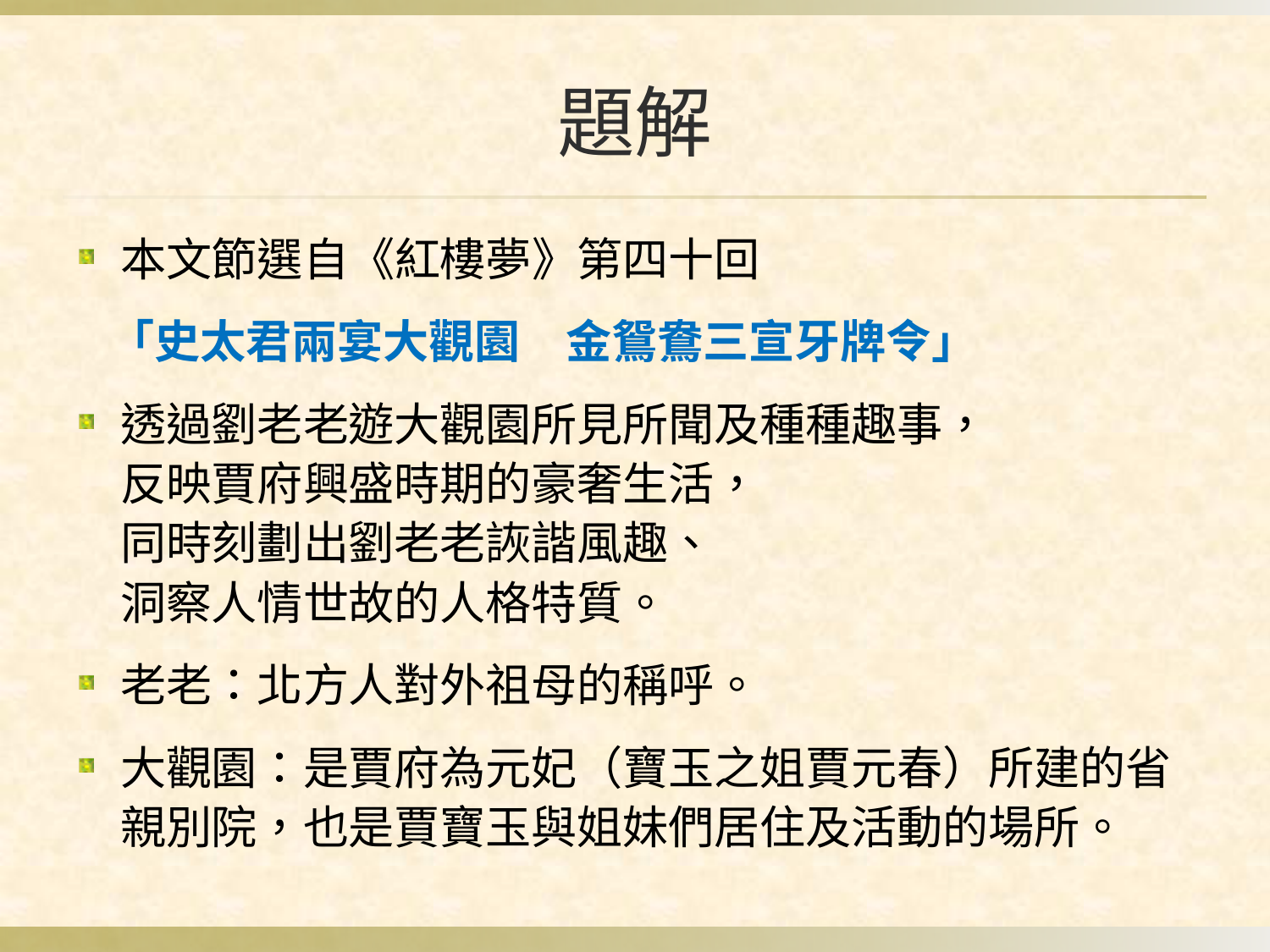

# 題解
本文節選自《紅樓夢》第四十回
  「史太君兩宴大觀園　金鴛鴦三宣牙牌令」
透過劉老老遊大觀園所見所聞及種種趣事，
反映賈府興盛時期的豪奢生活，
同時刻劃出劉老老詼諧風趣、
洞察人情世故的人格特質。
老老：北方人對外祖母的稱呼。
大觀園：是賈府為元妃（寶玉之姐賈元春）所建的省親別院，也是賈寶玉與姐妹們居住及活動的場所。